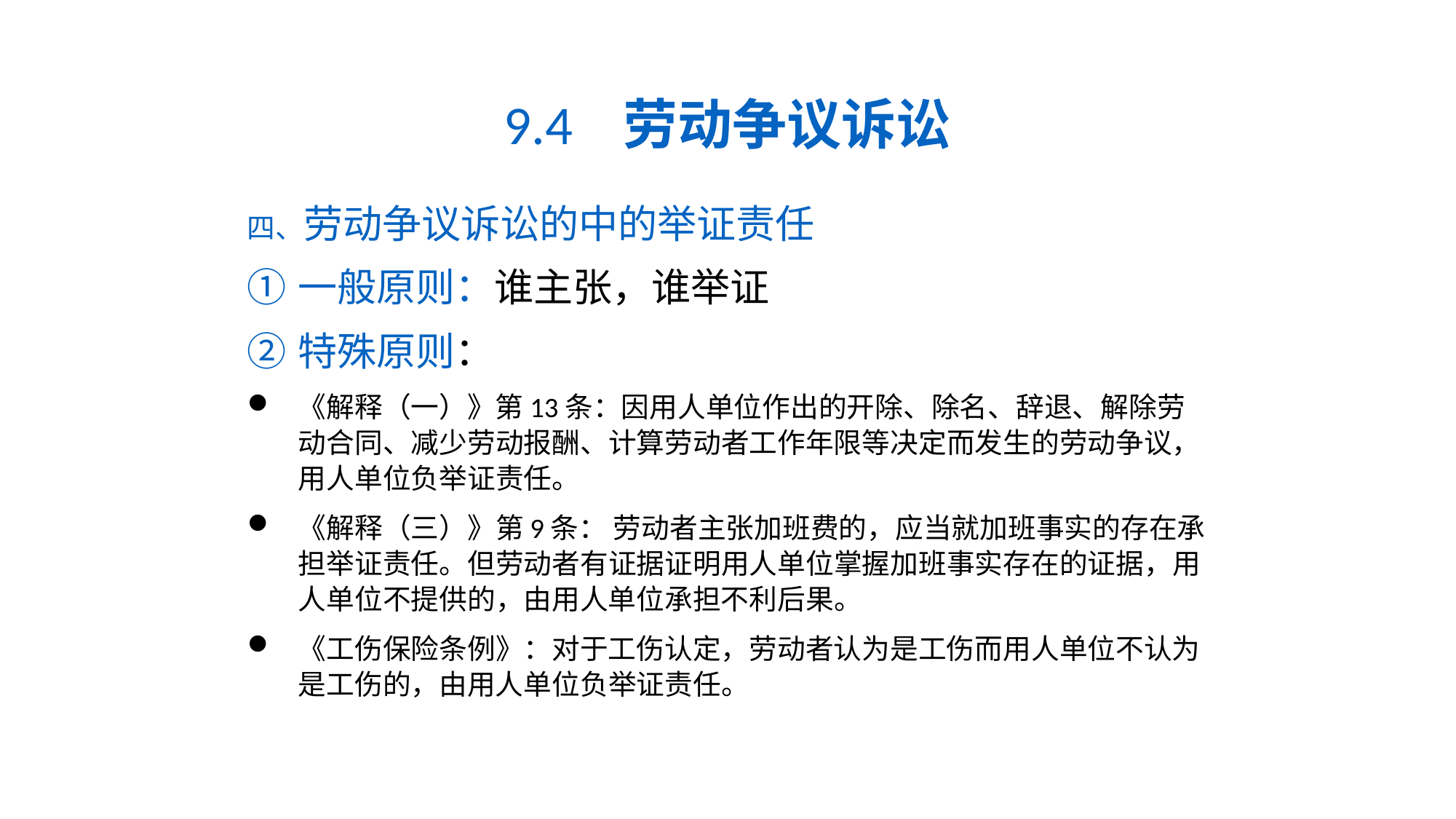

# 9.4   劳动争议诉讼
四、劳动争议诉讼的中的举证责任
一般原则：谁主张，谁举证
特殊原则：
《解释（一）》第13条：因用人单位作出的开除、除名、辞退、解除劳动合同、减少劳动报酬、计算劳动者工作年限等决定而发生的劳动争议，用人单位负举证责任。
《解释（三）》第9条： 劳动者主张加班费的，应当就加班事实的存在承担举证责任。但劳动者有证据证明用人单位掌握加班事实存在的证据，用人单位不提供的，由用人单位承担不利后果。
《工伤保险条例》：对于工伤认定，劳动者认为是工伤而用人单位不认为是工伤的，由用人单位负举证责任。